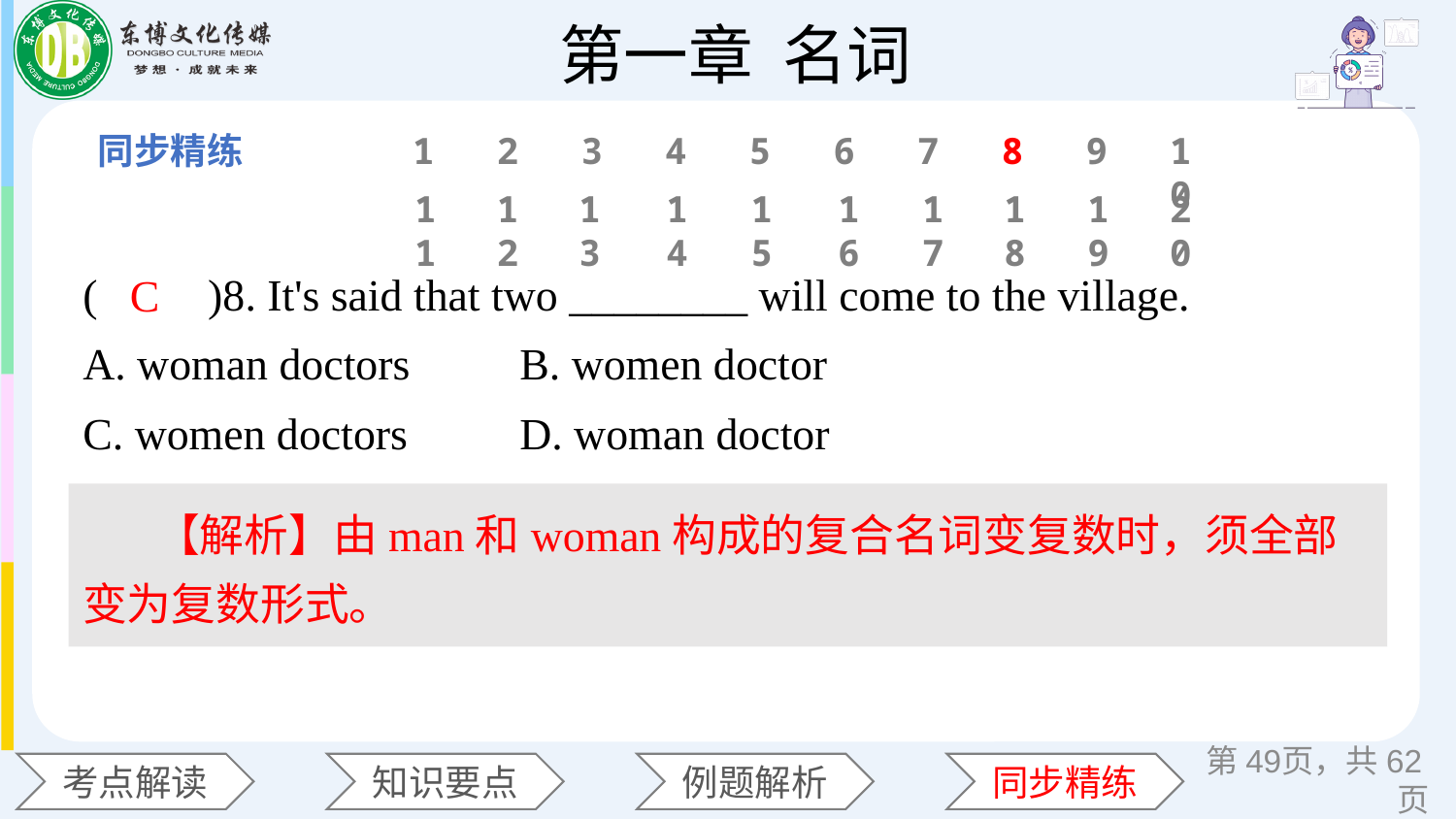

1
2
3
4
5
6
7
8
9
10
11
12
13
14
15
16
17
18
19
20
(　　)8. It's said that two ________ will come to the village.
A. woman doctors    	B. women doctor
C. women doctors    	D. woman doctor

C
【解析】由man和woman构成的复合名词变复数时，须全部变为复数形式。
第49页，共62页